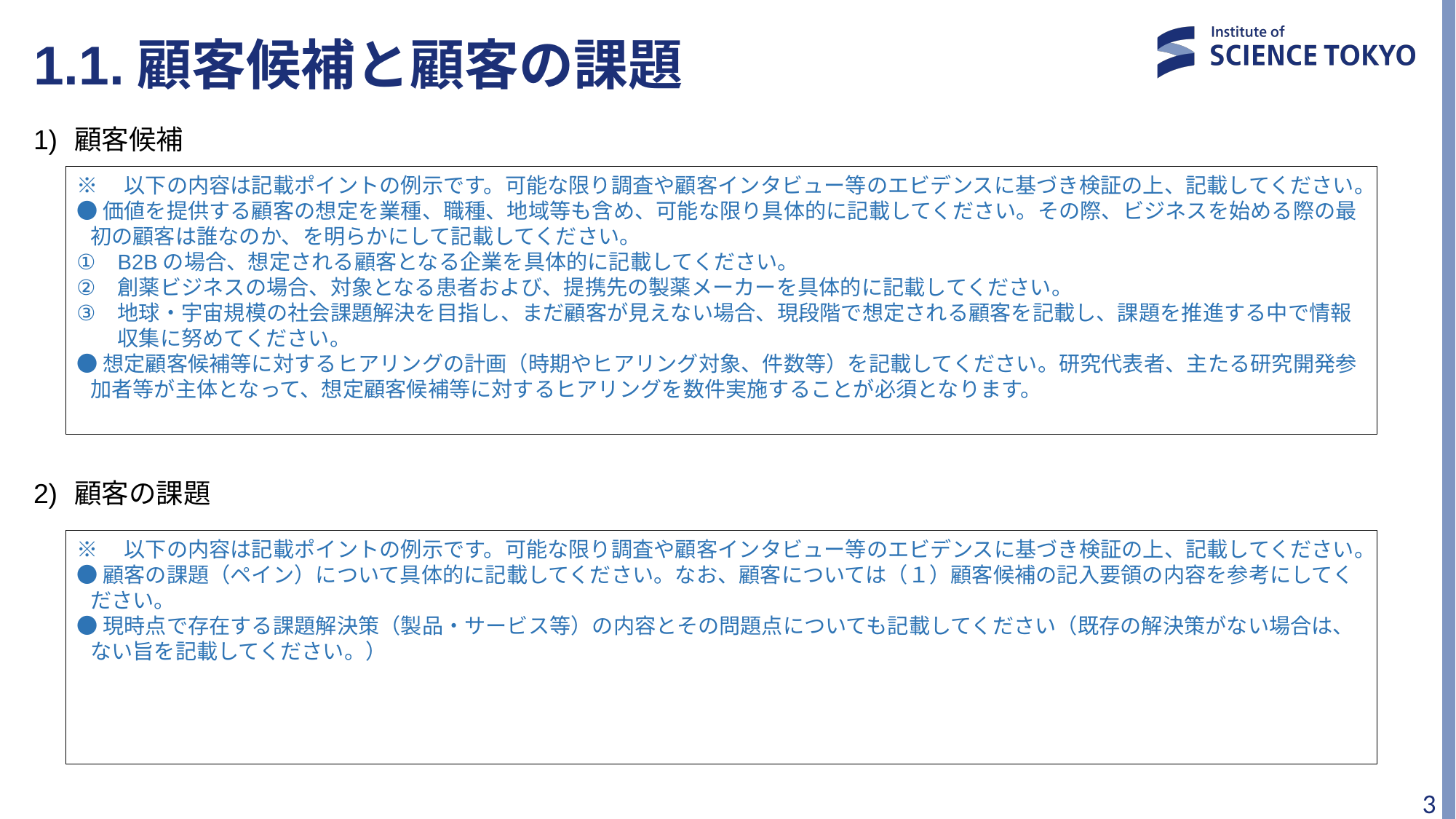

# 1.1.顧客候補と顧客の課題
顧客候補

顧客の課題
※　以下の内容は記載ポイントの例示です。可能な限り調査や顧客インタビュー等のエビデンスに基づき検証の上、記載してください。
●価値を提供する顧客の想定を業種、職種、地域等も含め、可能な限り具体的に記載してください。その際、ビジネスを始める際の最初の顧客は誰なのか、を明らかにして記載してください。
B2Bの場合、想定される顧客となる企業を具体的に記載してください。
創薬ビジネスの場合、対象となる患者および、提携先の製薬メーカーを具体的に記載してください。
地球・宇宙規模の社会課題解決を目指し、まだ顧客が見えない場合、現段階で想定される顧客を記載し、課題を推進する中で情報収集に努めてください。
●想定顧客候補等に対するヒアリングの計画（時期やヒアリング対象、件数等）を記載してください。研究代表者、主たる研究開発参加者等が主体となって、想定顧客候補等に対するヒアリングを数件実施することが必須となります。
※　以下の内容は記載ポイントの例示です。可能な限り調査や顧客インタビュー等のエビデンスに基づき検証の上、記載してください。
●顧客の課題（ペイン）について具体的に記載してください。なお、顧客については（１）顧客候補の記入要領の内容を参考にしてください。
●現時点で存在する課題解決策（製品・サービス等）の内容とその問題点についても記載してください（既存の解決策がない場合は、ない旨を記載してください。）
3